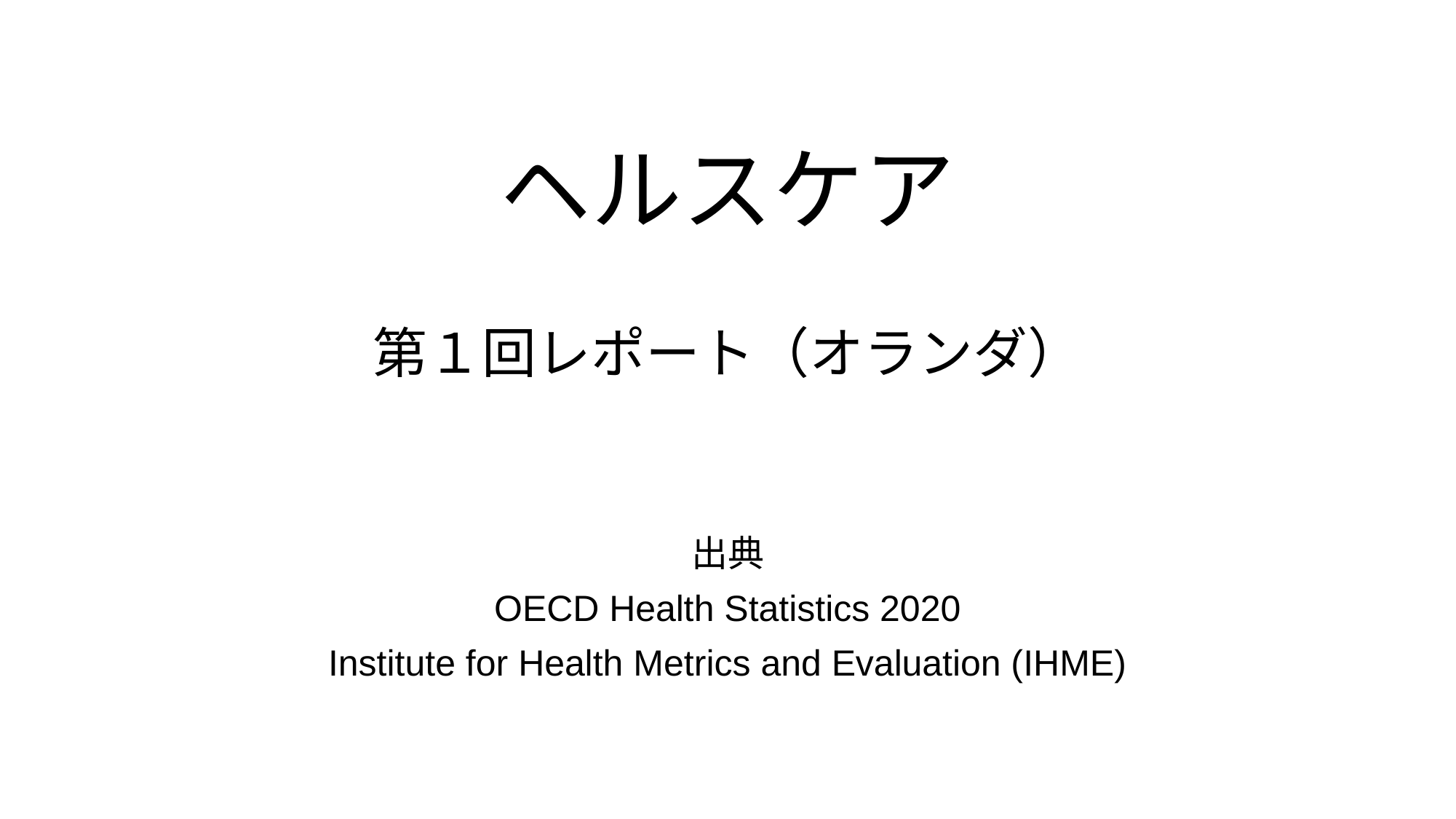

# ヘルスケア
第１回レポート（オランダ）

出典
OECD Health Statistics 2020
Institute for Health Metrics and Evaluation (IHME)